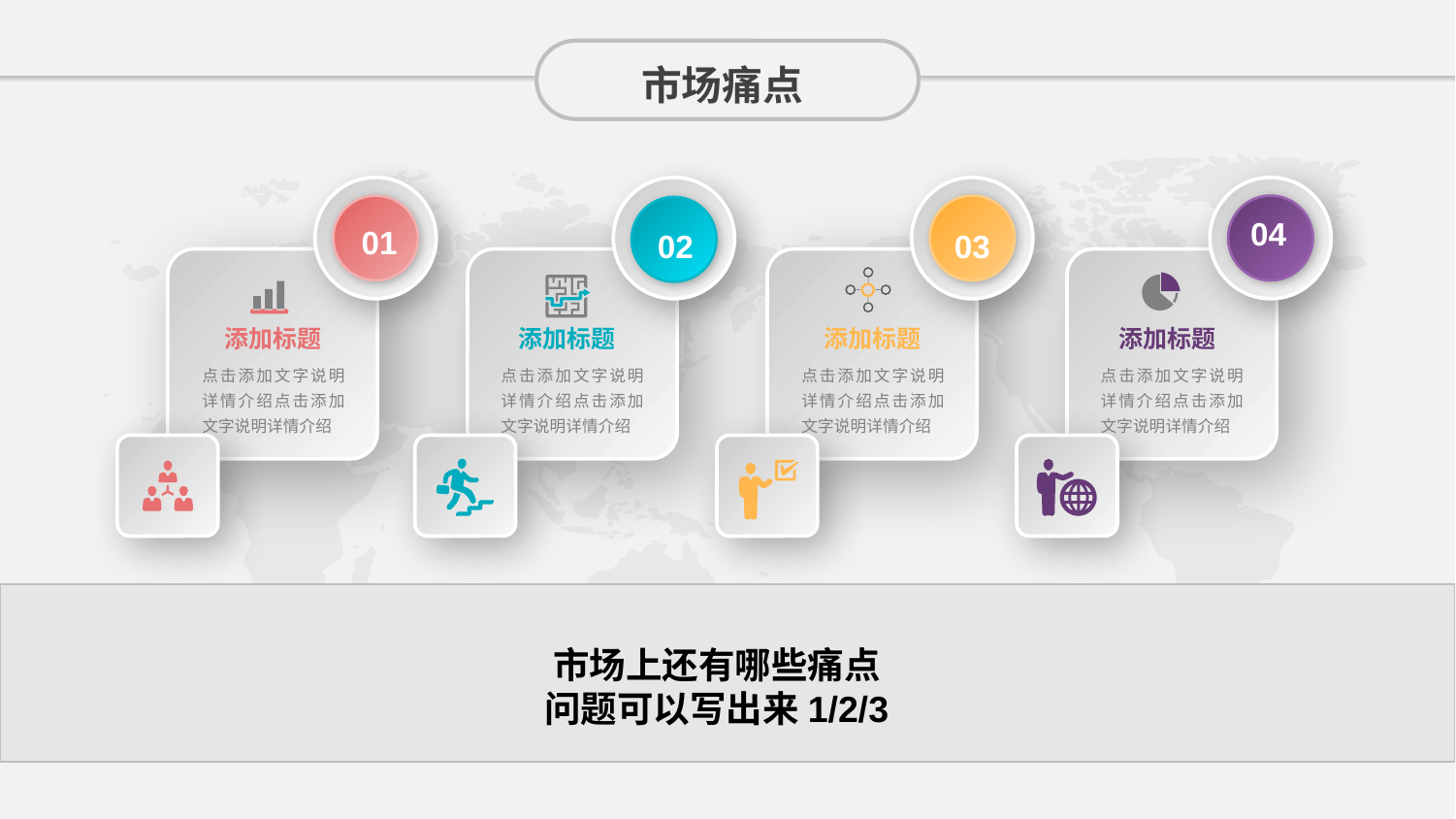

市场痛点

03

04

01

02

添加标题
点击添加文字说明详情介绍点击添加文字说明详情介绍
添加标题
点击添加文字说明详情介绍点击添加文字说明详情介绍
添加标题
点击添加文字说明详情介绍点击添加文字说明详情介绍
添加标题
点击添加文字说明详情介绍点击添加文字说明详情介绍

市场上还有哪些痛点问题可以写出来1/2/3